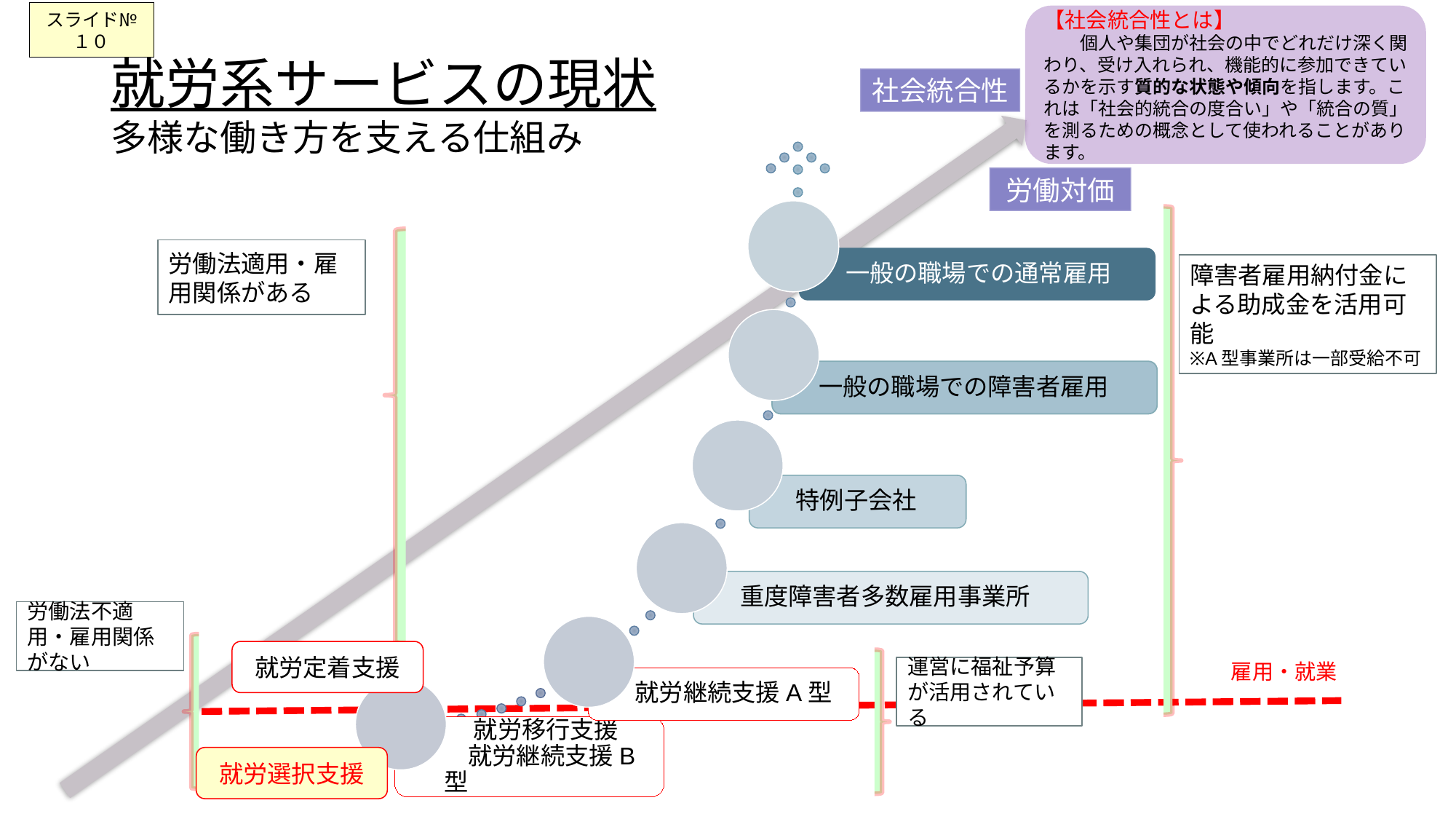

【社会統合性とは】
　　個人や集団が社会の中でどれだけ深く関わり、受け入れられ、機能的に参加できているかを示す質的な状態や傾向を指します。これは「社会的統合の度合い」や「統合の質」を測るための概念として使われることがあります。
スライド№１０
# 就労系サービスの現状 多様な働き方を支える仕組み
社会統合性
　 就労移行支援　　就労継続支援B型
就労継続支援A型
重度障害者多数雇用事業所
特例子会社
一般の職場での障害者雇用
一般の職場での通常雇用
労働対価

労働法適用・雇用関係がある
障害者雇用納付金による助成金を活用可能
※A型事業所は一部受給不可
労働法不適用・雇用関係がない

就労定着支援

雇用・就業
運営に福祉予算が活用されている
就労選択支援